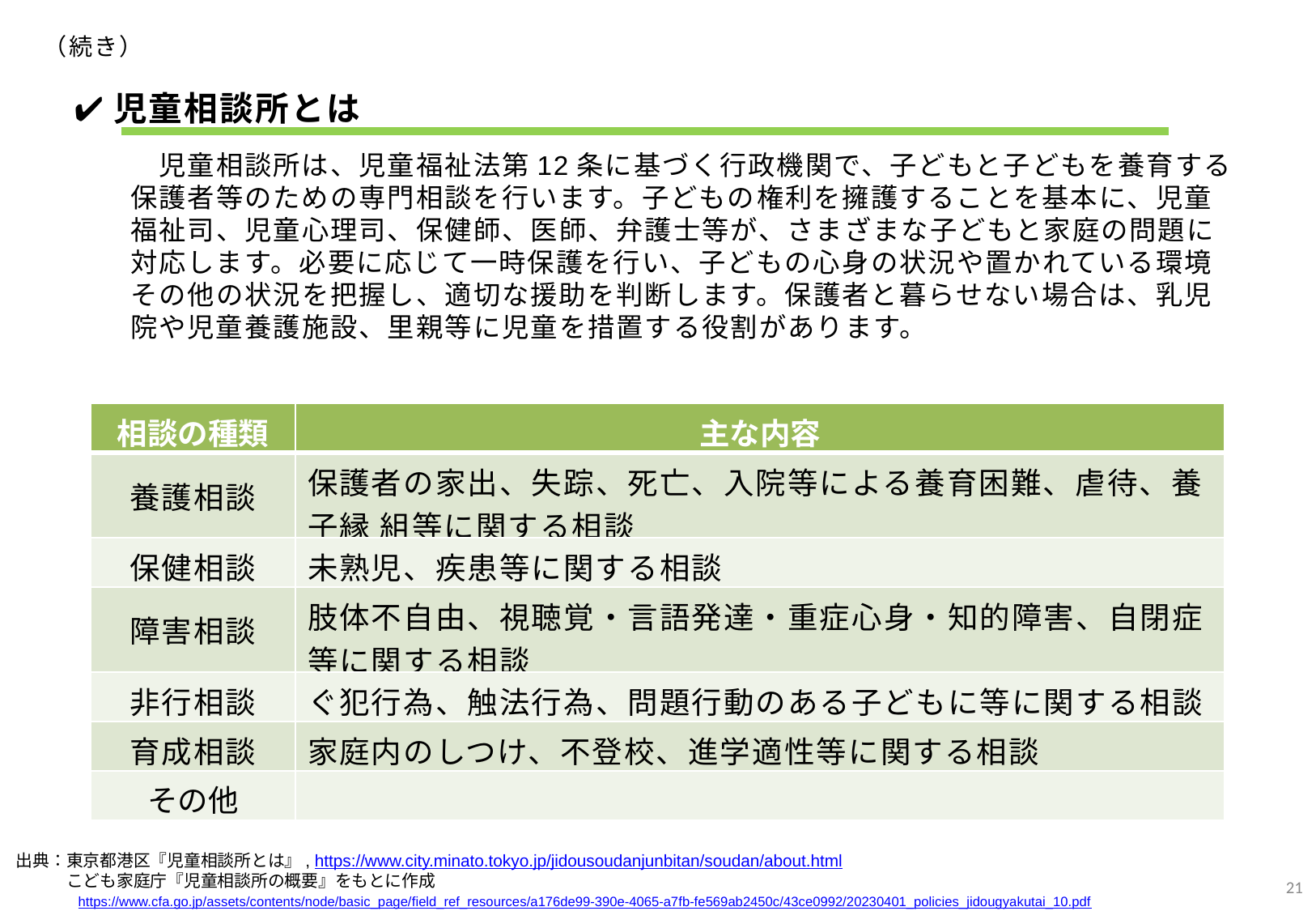

（続き）
✔児童相談所とは
　児童相談所は、児童福祉法第12条に基づく行政機関で、子どもと子どもを養育する保護者等のための専門相談を行います。子どもの権利を擁護することを基本に、児童福祉司、児童心理司、保健師、医師、弁護士等が、さまざまな子どもと家庭の問題に対応します。必要に応じて一時保護を行い、子どもの心身の状況や置かれている環境その他の状況を把握し、適切な援助を判断します。保護者と暮らせない場合は、乳児院や児童養護施設、里親等に児童を措置する役割があります。
| 相談の種類 | 主な内容 |
| --- | --- |
| 養護相談 | 保護者の家出、失踪、死亡、入院等による養育困難、虐待、養子縁 組等に関する相談 |
| 保健相談 | 未熟児、疾患等に関する相談 |
| 障害相談 | 肢体不自由、視聴覚・言語発達・重症心身・知的障害、自閉症等に関する相談 |
| 非行相談 | ぐ犯行為、触法行為、問題行動のある子どもに等に関する相談 |
| 育成相談 | 家庭内のしつけ、不登校、進学適性等に関する相談 |
| その他 |  |
出典：東京都港区『児童相談所とは』, https://www.city.minato.tokyo.jp/jidousoudanjunbitan/soudan/about.html
　　　こども家庭庁『児童相談所の概要』をもとに作成
 　　　https://www.cfa.go.jp/assets/contents/node/basic_page/field_ref_resources/a176de99-390e-4065-a7fb-fe569ab2450c/43ce0992/20230401_policies_jidougyakutai_10.pdf
21